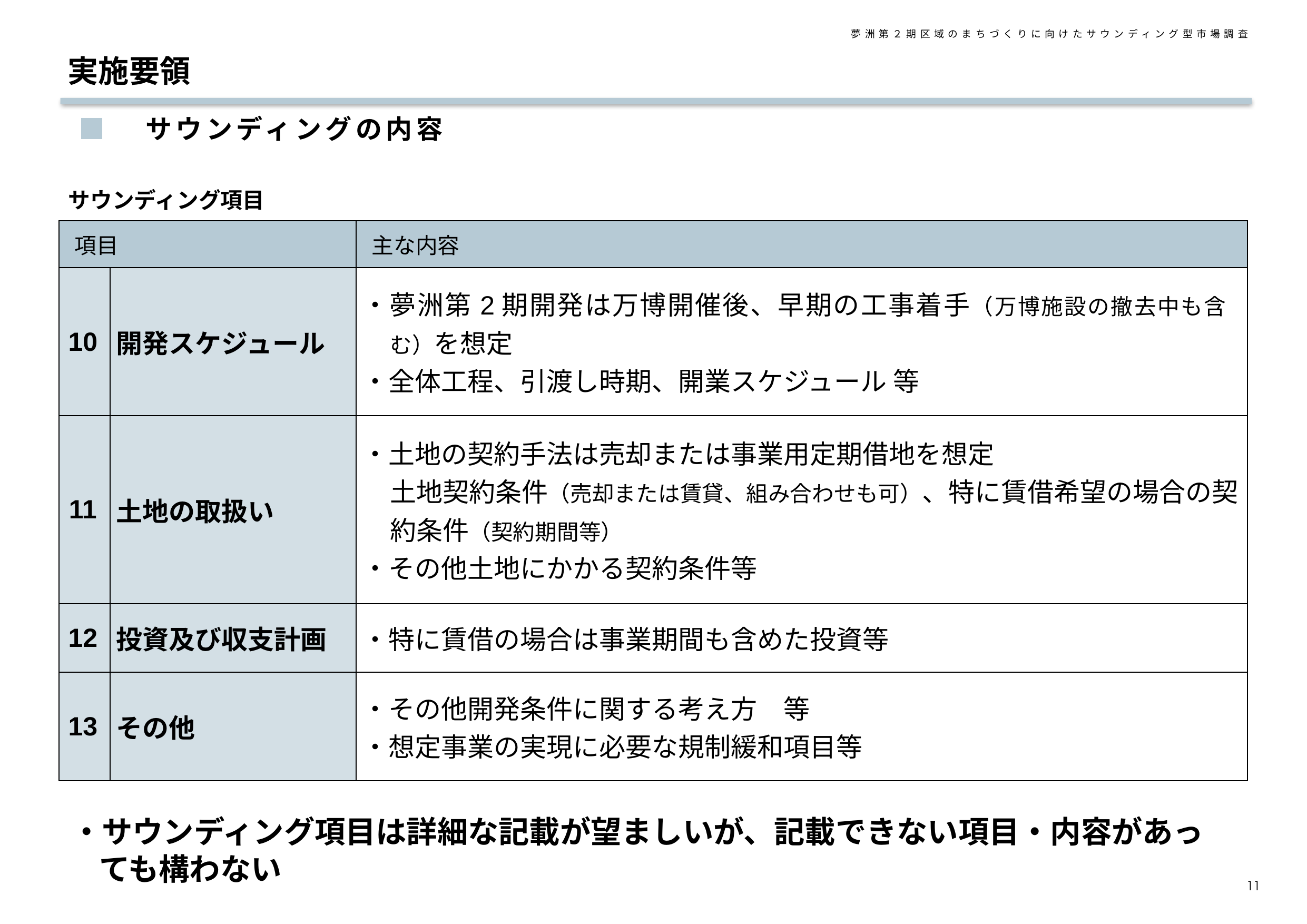

夢洲第２期区域のまちづくりに向けたサウンディング型市場調査
実施要領

■　サウンディングの内容
サウンディング項目
| 項目 |  | 主な内容 |
| --- | --- | --- |
| 10 | 開発スケジュール | ・夢洲第2期開発は万博開催後、早期の工事着手（万博施設の撤去中も含む）を想定 ・全体工程、引渡し時期、開業スケジュール 等 |
| 11 | 土地の取扱い | ・土地の契約手法は売却または事業用定期借地を想定 土地契約条件（売却または賃貸、組み合わせも可）、特に賃借希望の場合の契約条件（契約期間等） ・その他土地にかかる契約条件等 |
| 12 | 投資及び収支計画 | ・特に賃借の場合は事業期間も含めた投資等 |
| 13 | その他 | ・その他開発条件に関する考え方　等 ・想定事業の実現に必要な規制緩和項目等 |
・サウンディング項目は詳細な記載が望ましいが、記載できない項目・内容があっても構わない
11